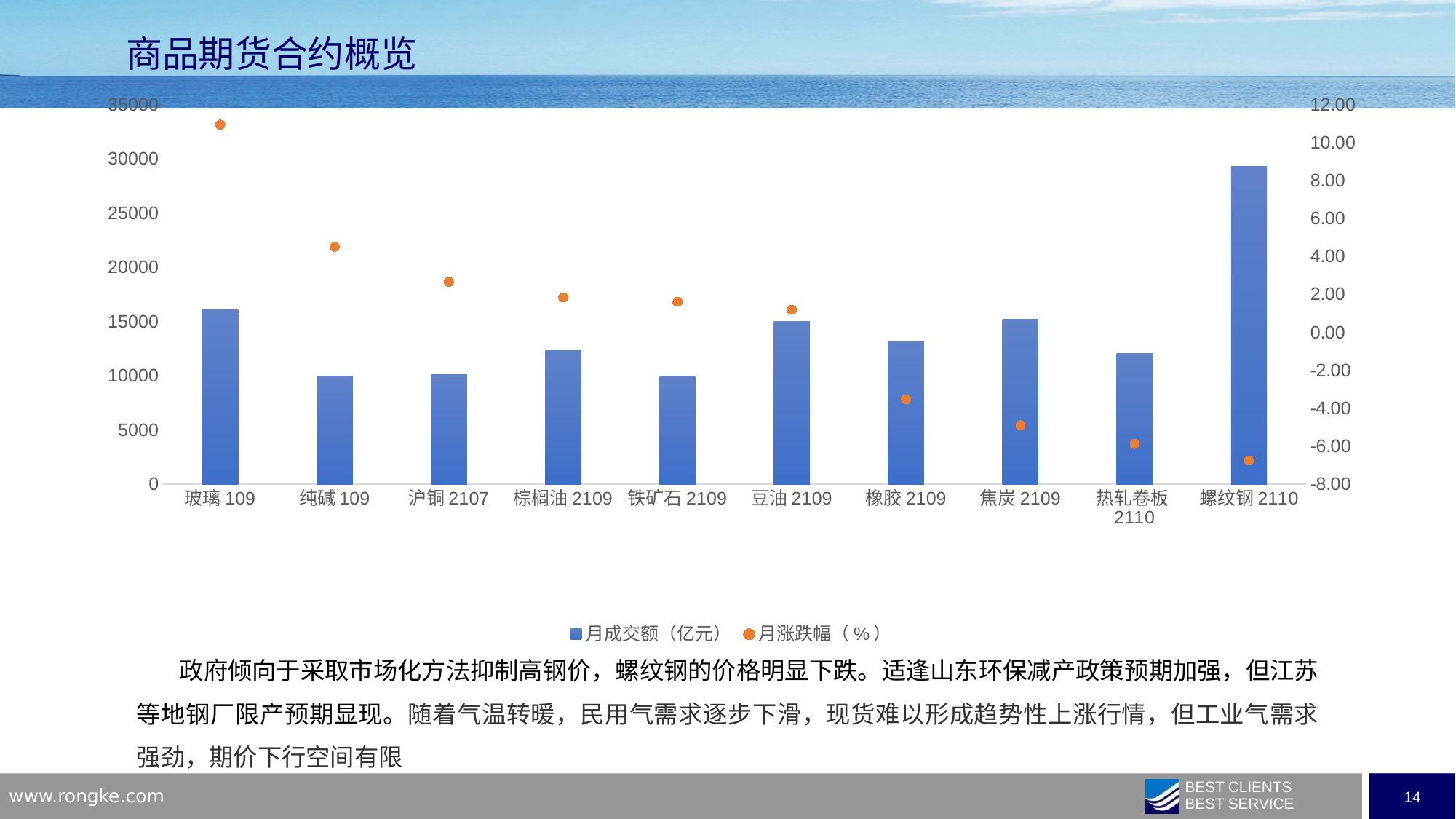

商品期货合约概览

### Chart

| Category | 月成交额（亿元） | 月涨跌幅（%） |
|---|---|---|
| 玻璃109 | 16065.158659 | 10.9369 |
| 纯碱109 | 9949.888504 | 4.5041 |
| 沪铜2107 | 10118.8349245 | 2.6513 |
| 棕榈油2109 | 12313.264636 | 1.8354 |
| 铁矿石2109 | 10002.807509999999 | 1.6077 |
| 豆油2109 | 15036.770690000001 | 1.184 |
| 橡胶2109 | 13154.2321645 | -3.5277 |
| 焦炭2109 | 15236.001472999998 | -4.8916 |
| 热轧卷板2110 | 12056.0768692 | -5.872 |
| 螺纹钢2110 | 29299.006162699996 | -6.752 |
政府倾向于采取市场化方法抑制高钢价，螺纹钢的价格明显下跌。适逢山东环保减产政策预期加强，但江苏等地钢厂限产预期显现。随着气温转暖，民用气需求逐步下滑，现货难以形成趋势性上涨行情，但工业气需求强劲，期价下行空间有限